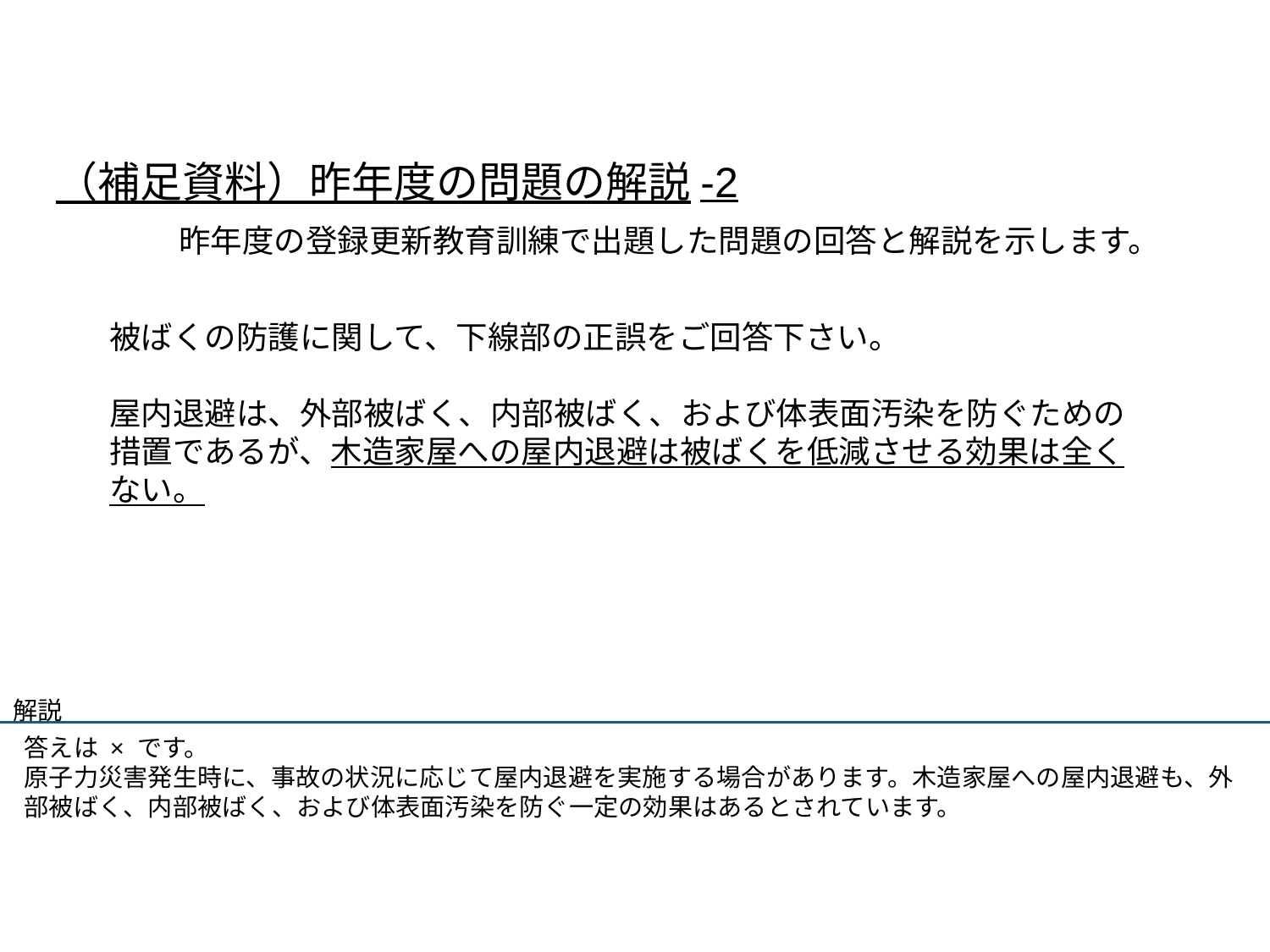

（補足資料）昨年度の問題の解説-2
昨年度の登録更新教育訓練で出題した問題の回答と解説を示します。
被ばくの防護に関して、下線部の正誤をご回答下さい。

屋内退避は、外部被ばく、内部被ばく、および体表面汚染を防ぐための措置であるが、木造家屋への屋内退避は被ばくを低減させる効果は全くない。
解説
答えは × です。
原子力災害発生時に、事故の状況に応じて屋内退避を実施する場合があります。木造家屋への屋内退避も、外部被ばく、内部被ばく、および体表面汚染を防ぐ一定の効果はあるとされています。